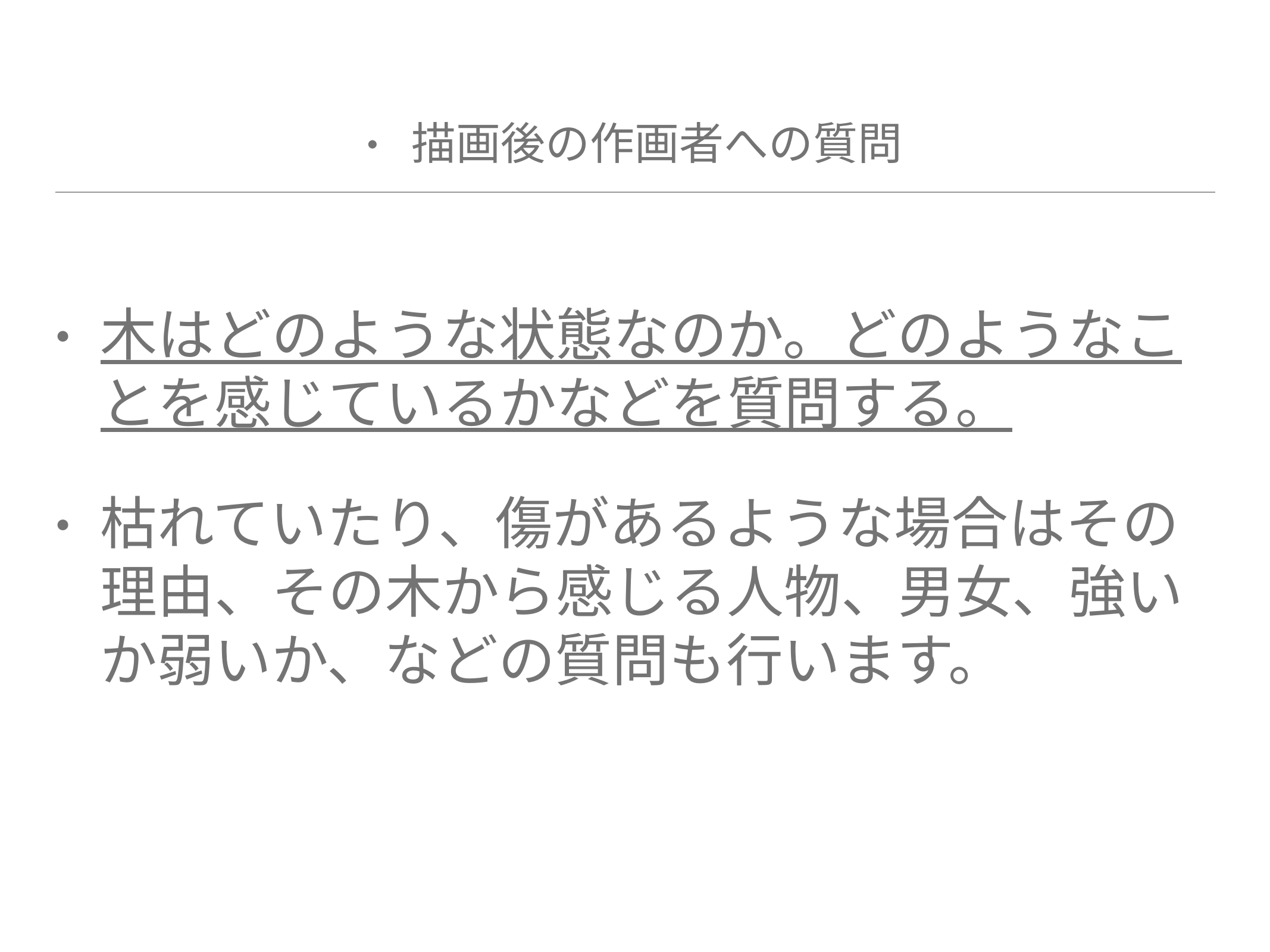

# 描画後の作画者への質問
木はどのような状態なのか。どのようなことを感じているかなどを質問する。
枯れていたり、傷があるような場合はその理由、その木から感じる人物、男女、強いか弱いか、などの質問も行います。